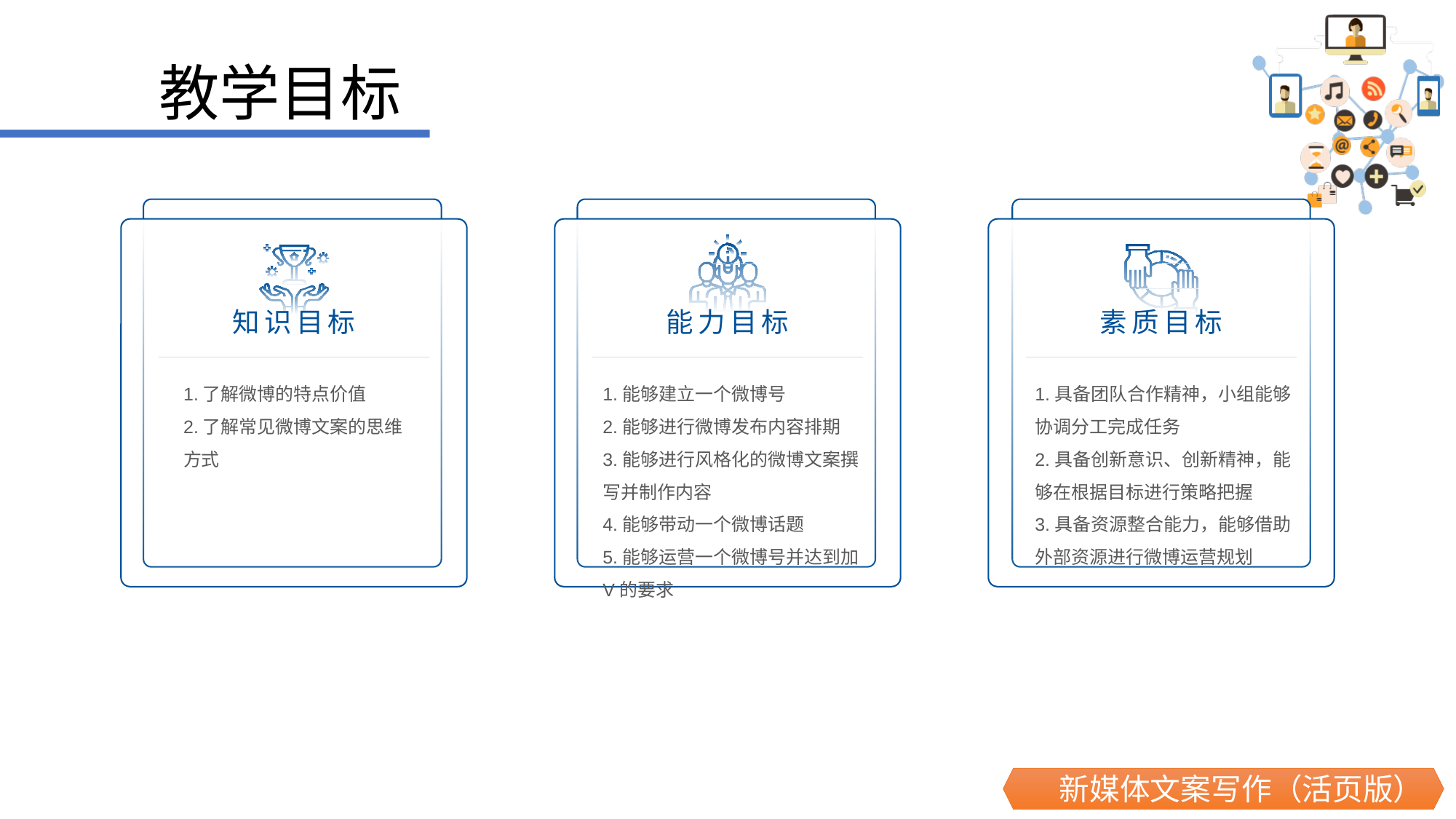

教学目标

知识目标
1.了解微博的特点价值
2.了解常见微博文案的思维方式

能力目标
1.能够建立一个微博号
2.能够进行微博发布内容排期
3.能够进行风格化的微博文案撰写并制作内容
4.能够带动一个微博话题
5.能够运营一个微博号并达到加V的要求

素质目标
1.具备团队合作精神，小组能够协调分工完成任务
2.具备创新意识、创新精神，能够在根据目标进行策略把握
3.具备资源整合能力，能够借助外部资源进行微博运营规划